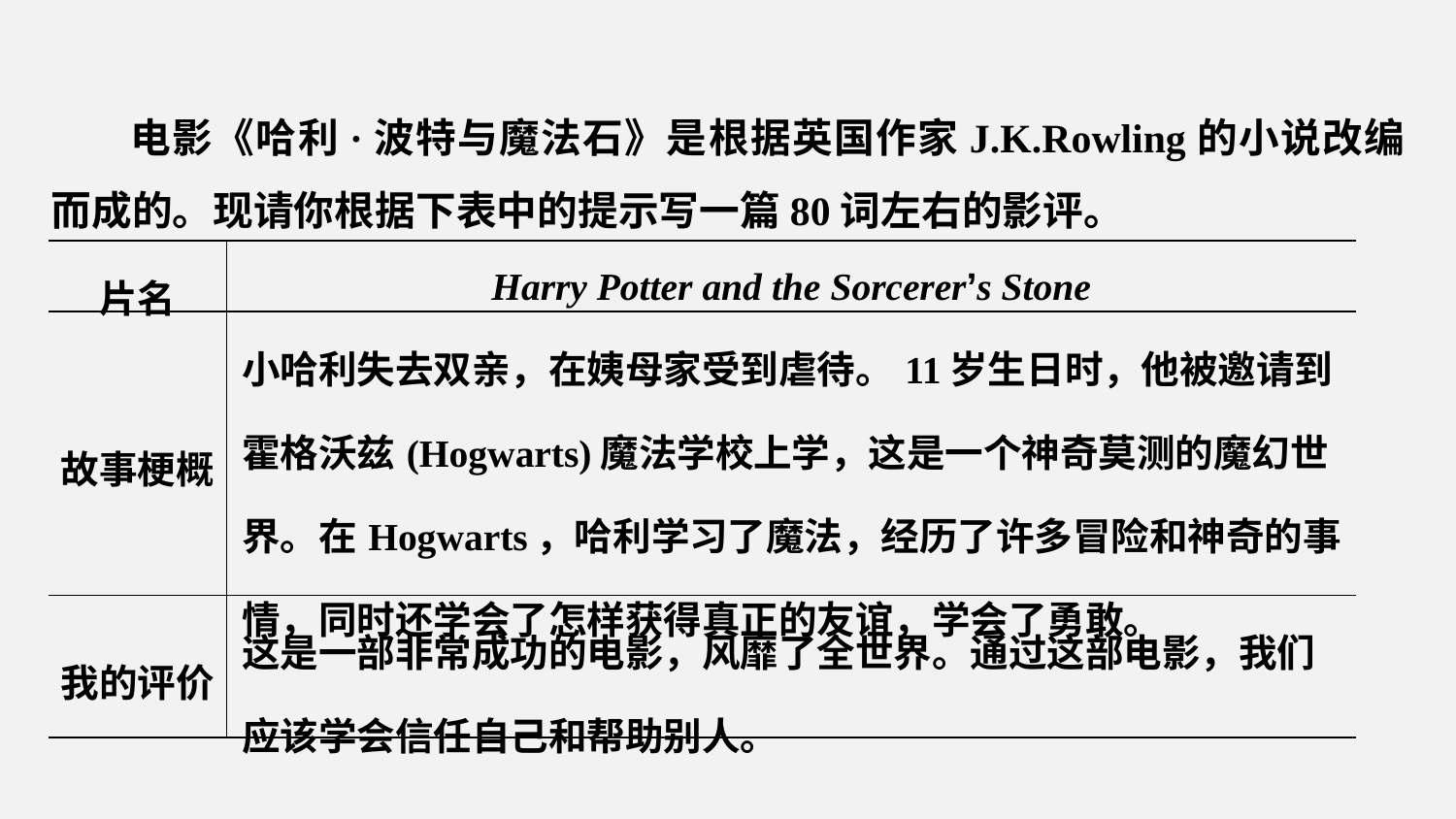

电影《哈利·波特与魔法石》是根据英国作家J.K.Rowling的小说改编而成的。现请你根据下表中的提示写一篇80词左右的影评。
| 片名 | Harry Potter and the Sorcerer’s Stone |
| --- | --- |
| 故事梗概 | 小哈利失去双亲，在姨母家受到虐待。11岁生日时，他被邀请到霍格沃兹(Hogwarts)魔法学校上学，这是一个神奇莫测的魔幻世界。在Hogwarts，哈利学习了魔法，经历了许多冒险和神奇的事情，同时还学会了怎样获得真正的友谊，学会了勇敢。 |
| 我的评价 | 这是一部非常成功的电影，风靡了全世界。通过这部电影，我们应该学会信任自己和帮助别人。 |